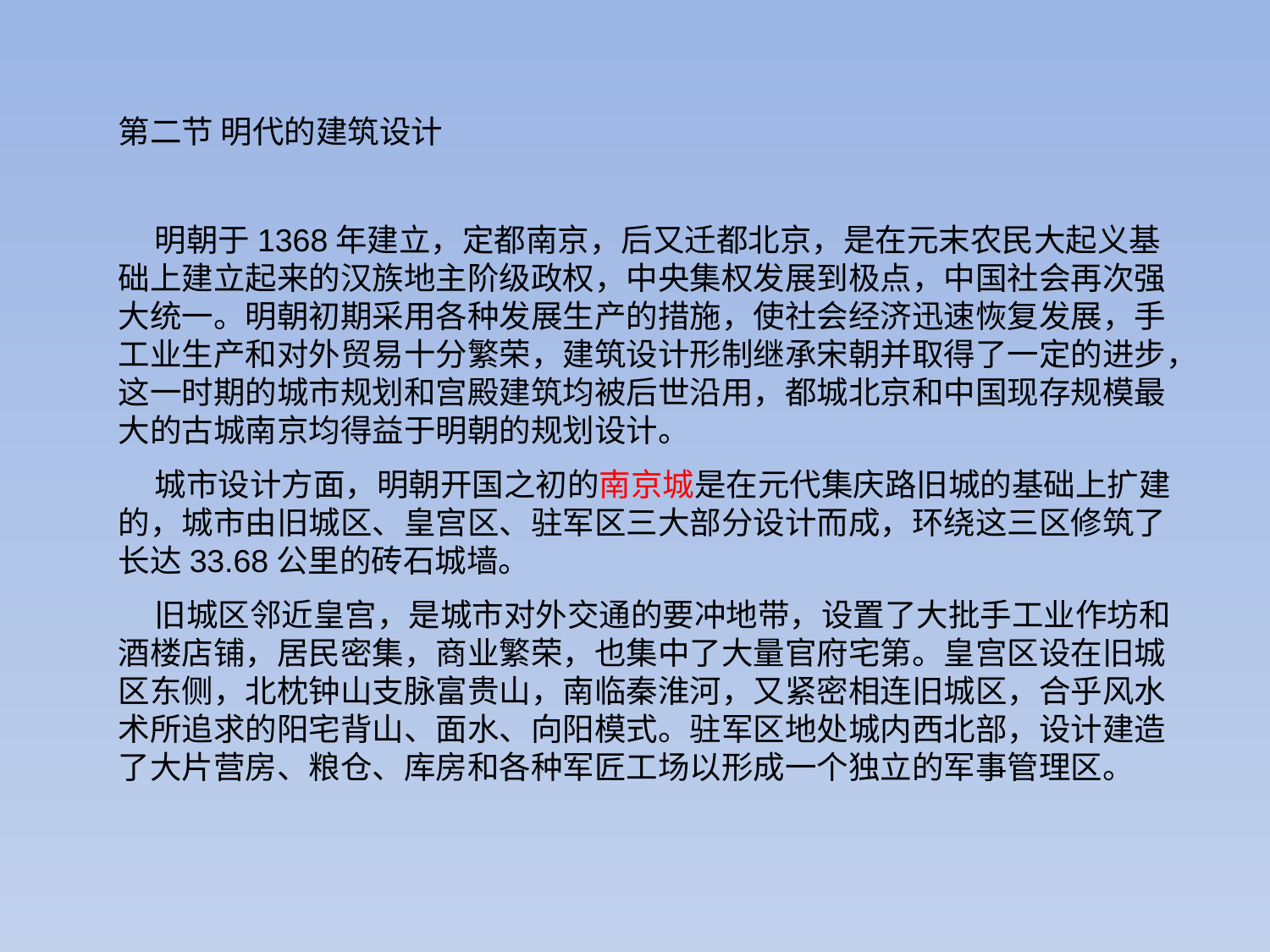

第二节 明代的建筑设计

    明朝于1368年建立，定都南京，后又迁都北京，是在元末农民大起义基础上建立起来的汉族地主阶级政权，中央集权发展到极点，中国社会再次强大统一。明朝初期采用各种发展生产的措施，使社会经济迅速恢复发展，手工业生产和对外贸易十分繁荣，建筑设计形制继承宋朝并取得了一定的进步，这一时期的城市规划和宫殿建筑均被后世沿用，都城北京和中国现存规模最大的古城南京均得益于明朝的规划设计。
    城市设计方面，明朝开国之初的南京城是在元代集庆路旧城的基础上扩建的，城市由旧城区、皇宫区、驻军区三大部分设计而成，环绕这三区修筑了长达33.68公里的砖石城墙。
    旧城区邻近皇宫，是城市对外交通的要冲地带，设置了大批手工业作坊和酒楼店铺，居民密集，商业繁荣，也集中了大量官府宅第。皇宫区设在旧城区东侧，北枕钟山支脉富贵山，南临秦淮河，又紧密相连旧城区，合乎风水术所追求的阳宅背山、面水、向阳模式。驻军区地处城内西北部，设计建造了大片营房、粮仓、库房和各种军匠工场以形成一个独立的军事管理区。